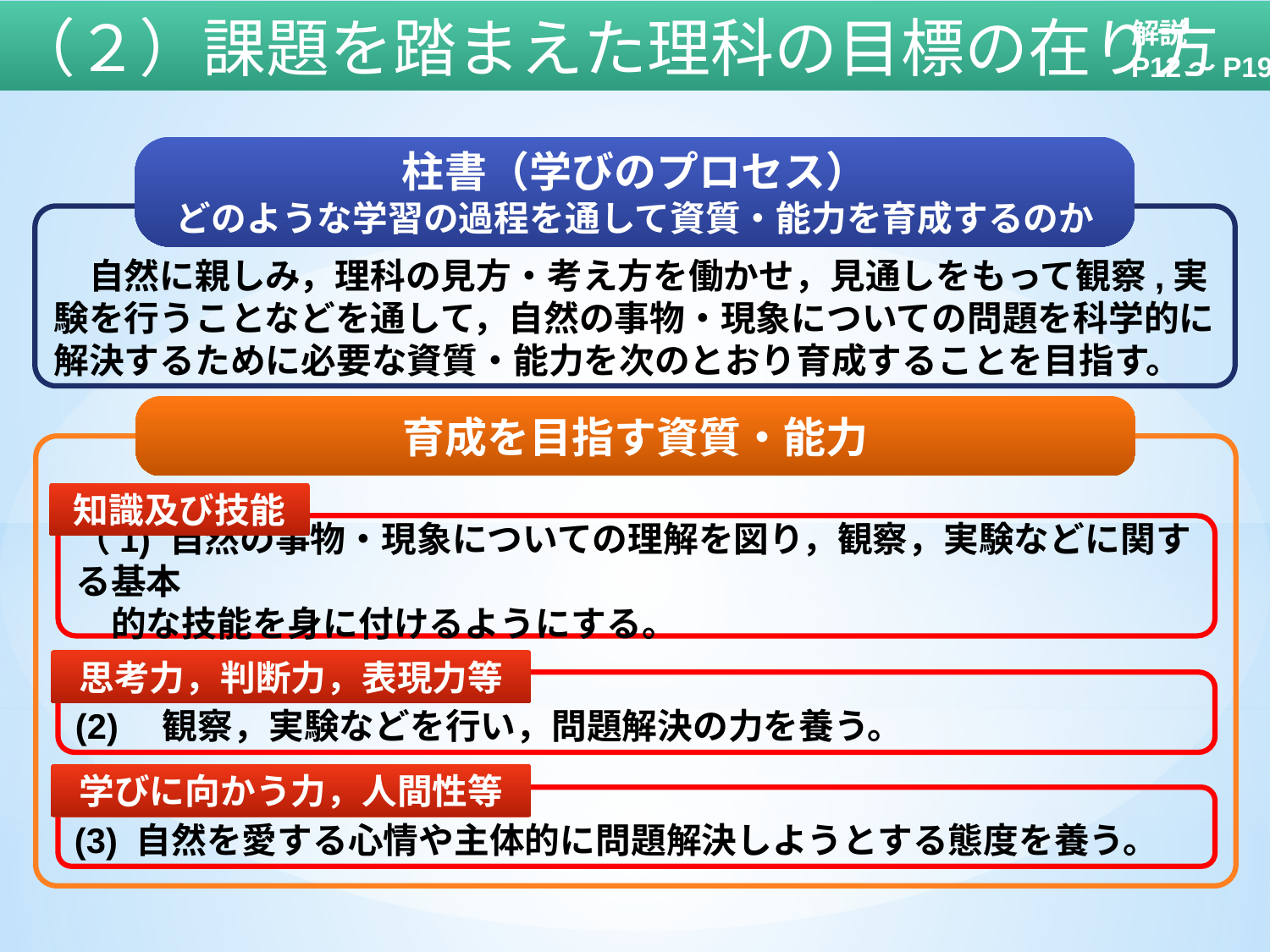

（２）課題を踏まえた理科の目標の在り方
解説
P12～P19
柱書（学びのプロセス）
どのような学習の過程を通して資質・能力を育成するのか

　自然に親しみ，理科の見方・考え方を働かせ，見通しをもって観察,実験を行うことなどを通して，自然の事物・現象についての問題を科学的に解決するために必要な資質・能力を次のとおり育成することを目指す。
育成を目指す資質・能力

知識及び技能

（1) 自然の事物・現象についての理解を図り，観察，実験などに関する基本
　的な技能を身に付けるようにする。
思考力，判断力，表現力等

(2)　観察，実験などを行い，問題解決の力を養う。
学びに向かう力，人間性等

(3) 自然を愛する心情や主体的に問題解決しようとする態度を養う。